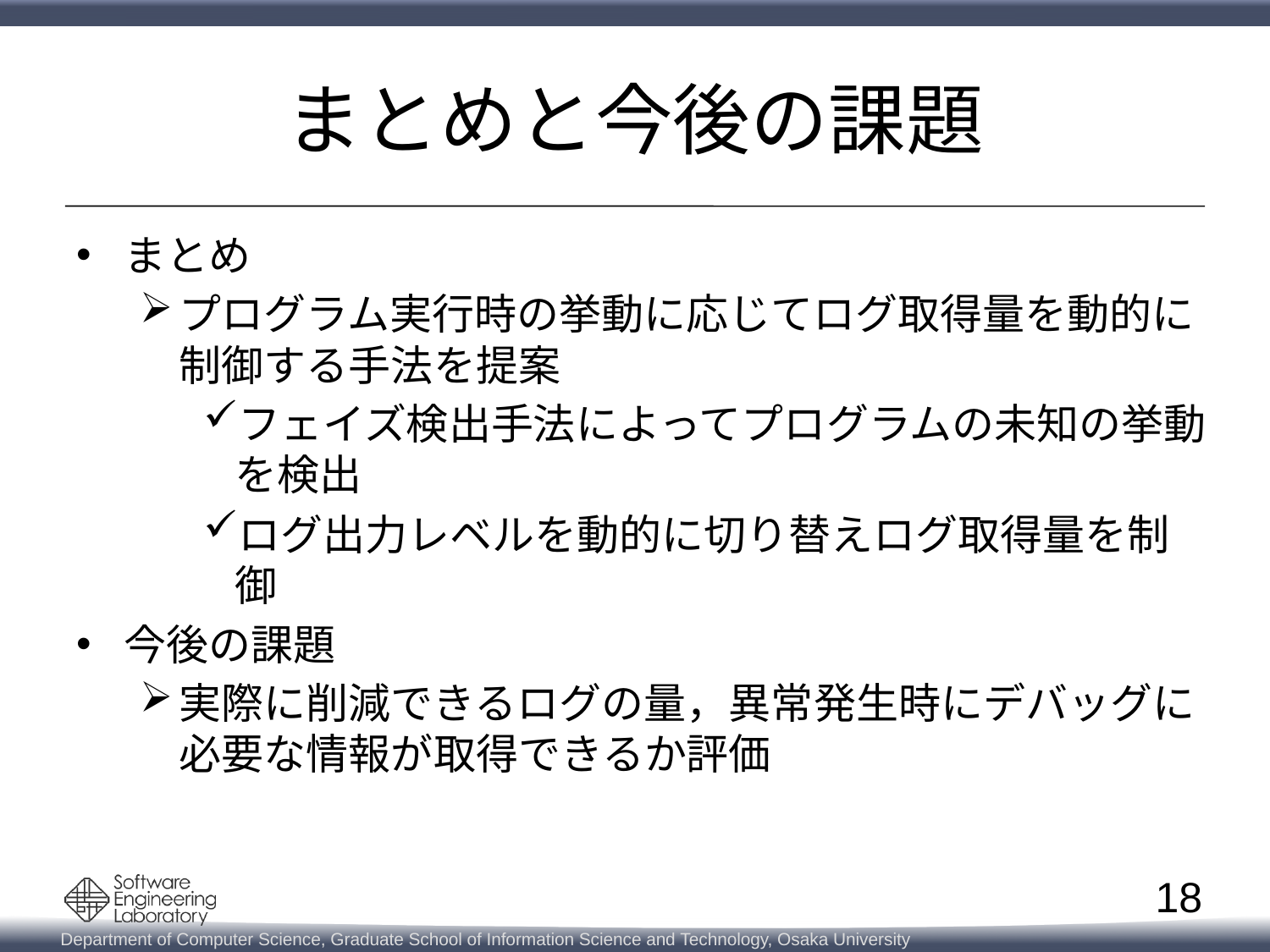

# まとめと今後の課題
まとめ
プログラム実行時の挙動に応じてログ取得量を動的に制御する手法を提案
フェイズ検出手法によってプログラムの未知の挙動を検出
ログ出力レベルを動的に切り替えログ取得量を制御
今後の課題
実際に削減できるログの量，異常発生時にデバッグに必要な情報が取得できるか評価
18